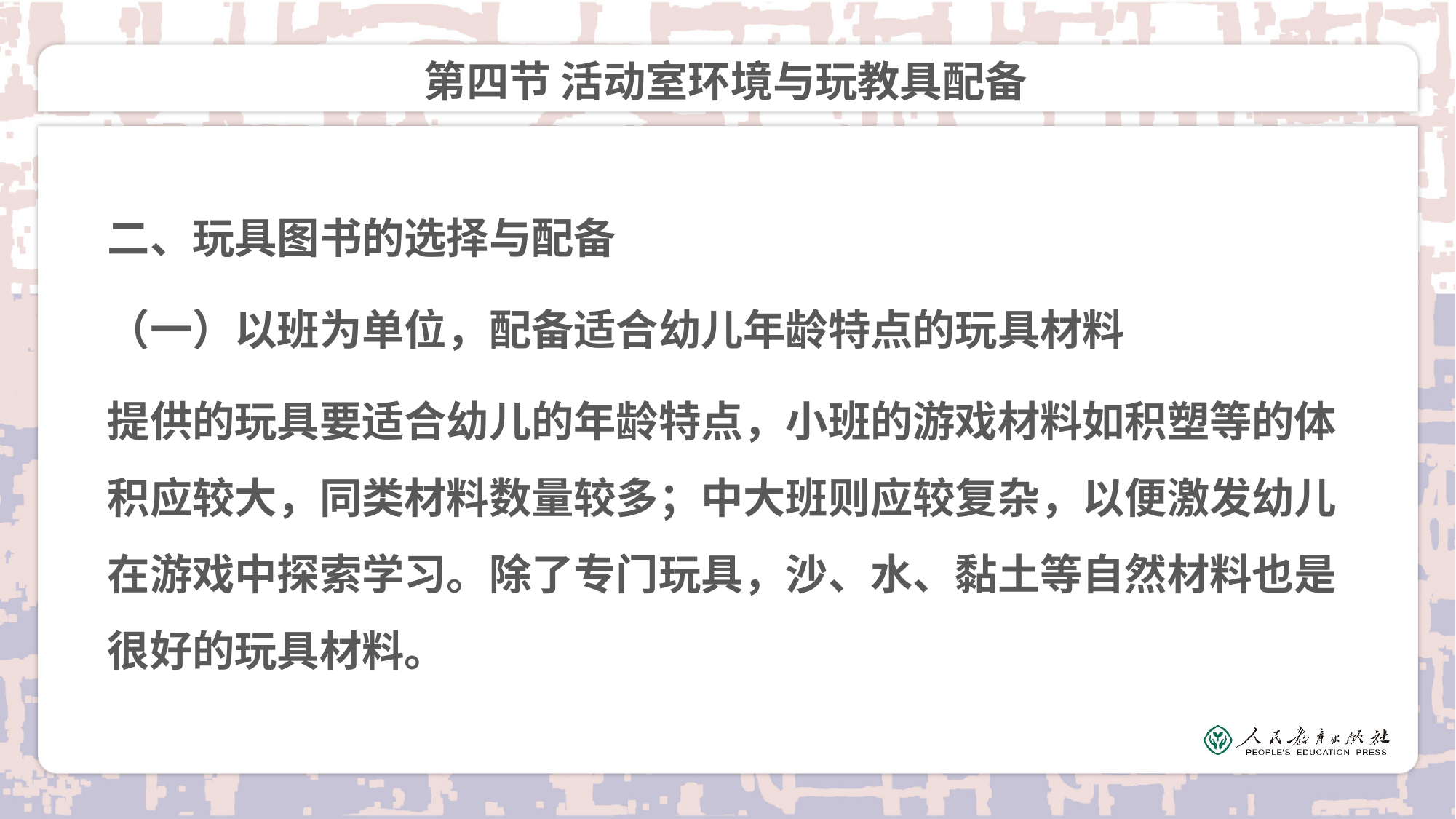

# 第四节 活动室环境与玩教具配备
二、玩具图书的选择与配备
（一）以班为单位，配备适合幼儿年龄特点的玩具材料
提供的玩具要适合幼儿的年龄特点，小班的游戏材料如积塑等的体积应较大，同类材料数量较多；中大班则应较复杂，以便激发幼儿在游戏中探索学习。除了专门玩具，沙、水、黏土等自然材料也是很好的玩具材料。